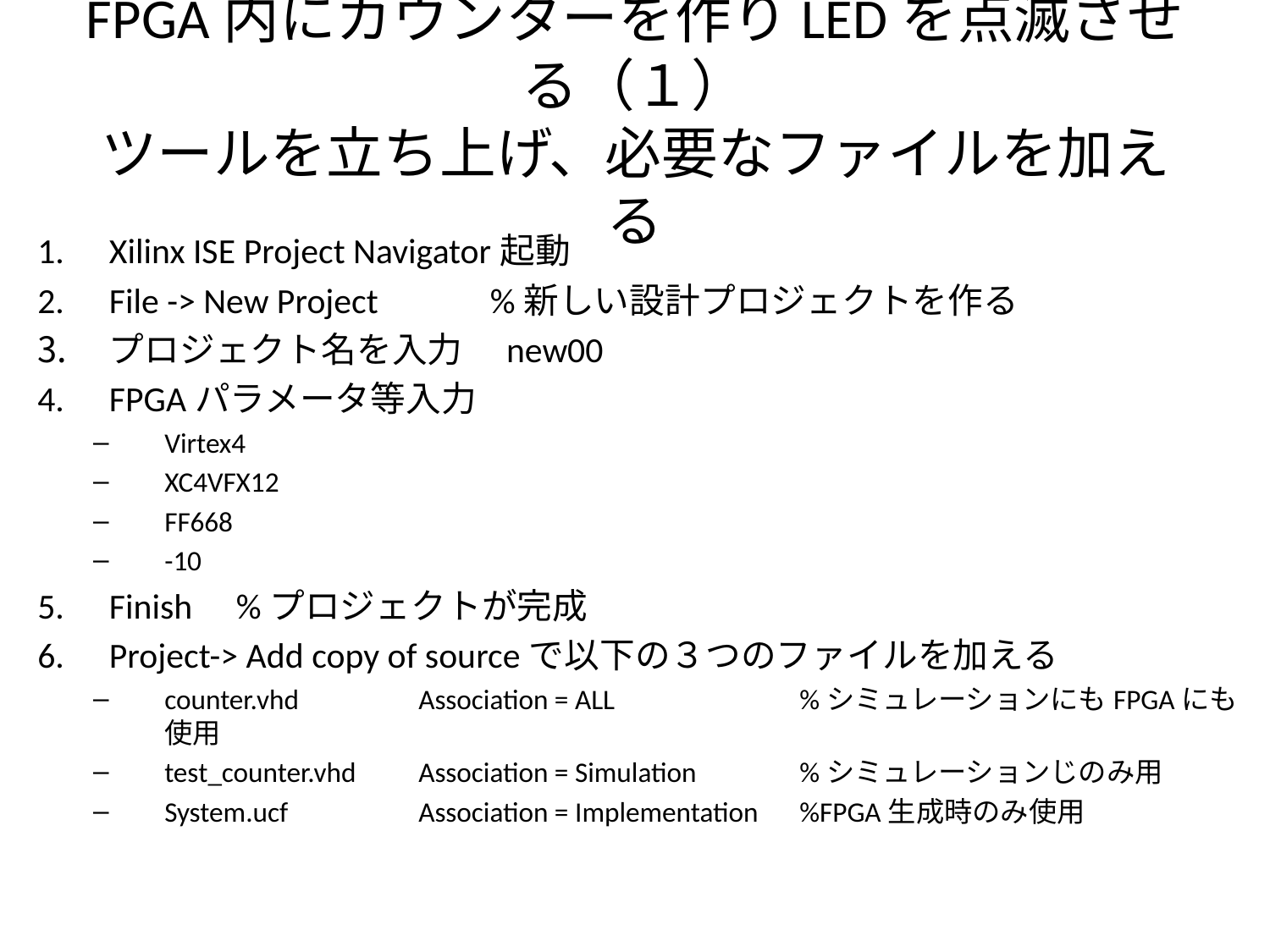

# FPGA内にカウンターを作りLEDを点滅させる（１） ツールを立ち上げ、必要なファイルを加える
Xilinx ISE Project Navigator起動
File -> New Project	%新しい設計プロジェクトを作る
プロジェクト名を入力　new00
FPGAパラメータ等入力
Virtex4
XC4VFX12
FF668
-10
Finish 	%プロジェクトが完成
Project-> Add copy of sourceで以下の３つのファイルを加える
counter.vhd	Association = ALL		%シミュレーションにもFPGAにも使用
test_counter.vhd	Association = Simulation 	%シミュレーションじのみ用
System.ucf		Association = Implementation	%FPGA生成時のみ使用